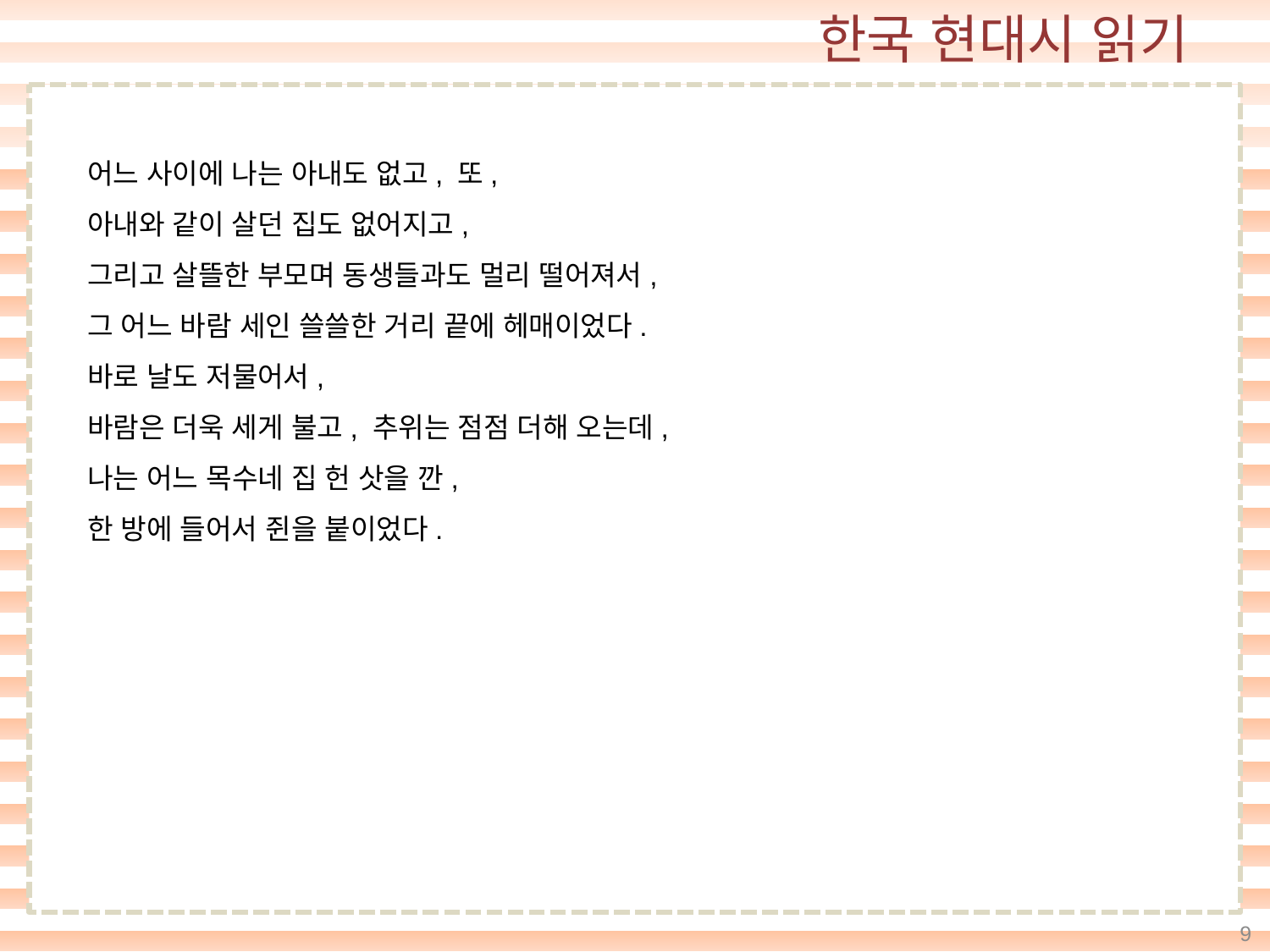

어느 사이에 나는 아내도 없고, 또,
아내와 같이 살던 집도 없어지고,
그리고 살뜰한 부모며 동생들과도 멀리 떨어져서,
그 어느 바람 세인 쓸쓸한 거리 끝에 헤매이었다.
바로 날도 저물어서,
바람은 더욱 세게 불고, 추위는 점점 더해 오는데,
나는 어느 목수네 집 헌 삿을 깐,
한 방에 들어서 쥔을 붙이었다.
9